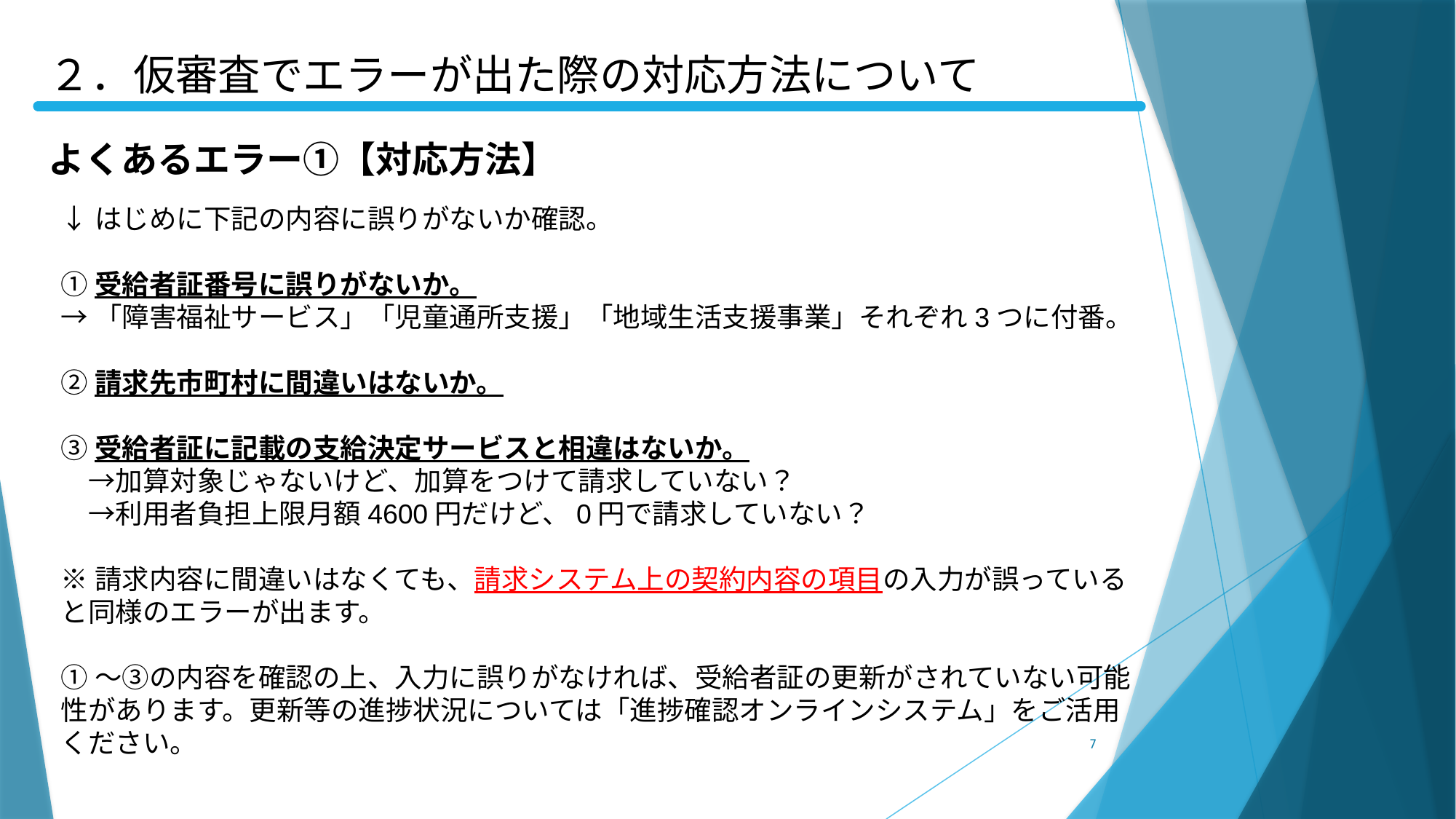

２．仮審査でエラーが出た際の対応方法について
よくあるエラー①【対応方法】
↓はじめに下記の内容に誤りがないか確認。

①受給者証番号に誤りがないか。
→「障害福祉サービス」「児童通所支援」「地域生活支援事業」それぞれ3つに付番。

②請求先市町村に間違いはないか。

③受給者証に記載の支給決定サービスと相違はないか。
　→加算対象じゃないけど、加算をつけて請求していない？
　→利用者負担上限月額4600円だけど、0円で請求していない？

※請求内容に間違いはなくても、請求システム上の契約内容の項目の入力が誤っていると同様のエラーが出ます。

①～③の内容を確認の上、入力に誤りがなければ、受給者証の更新がされていない可能性があります。更新等の進捗状況については「進捗確認オンラインシステム」をご活用ください。
7